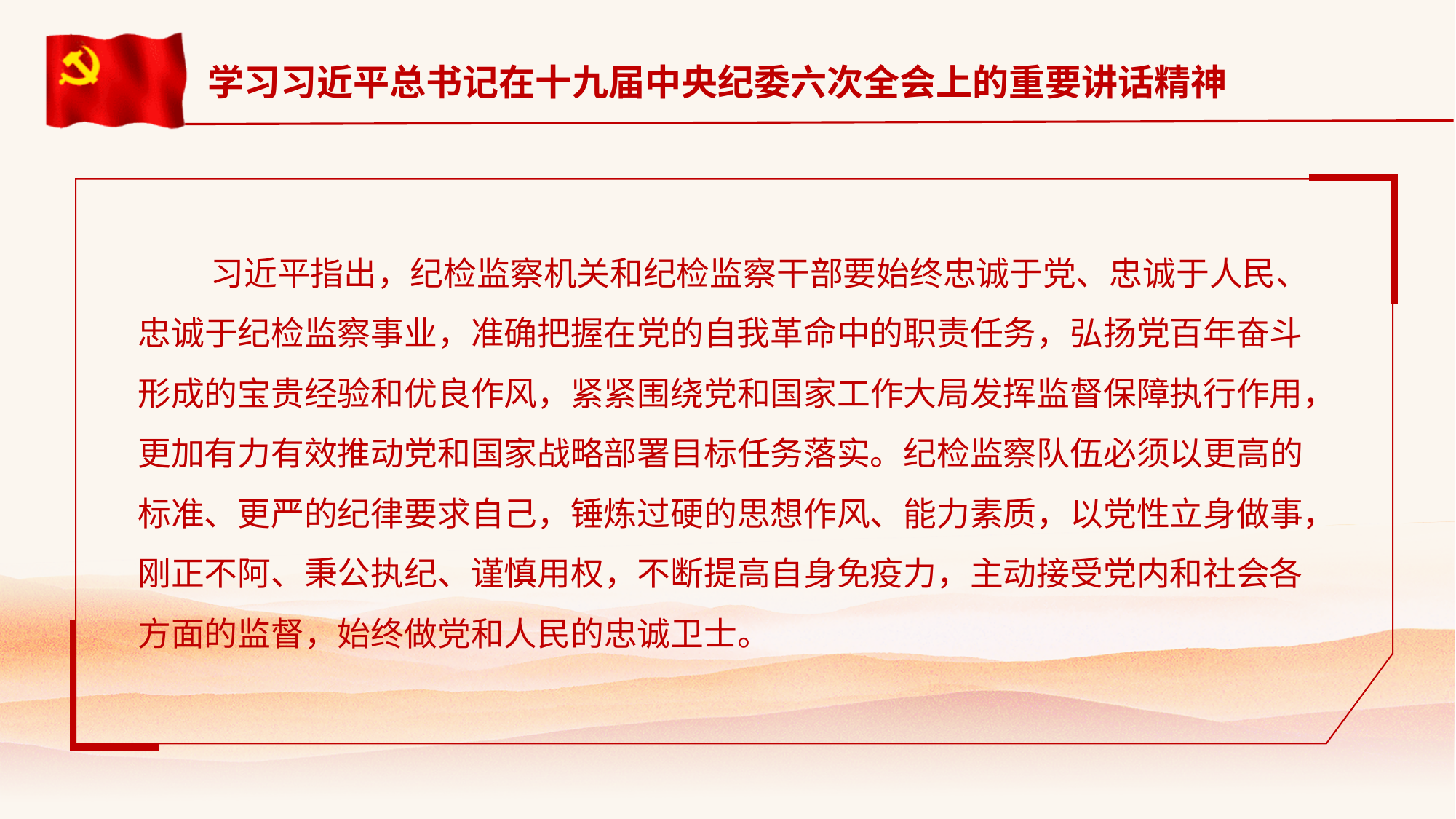

# 学习习近平总书记在十九届中央纪委六次全会上的重要讲话精神

习近平指出，纪检监察机关和纪检监察干部要始终忠诚于党、忠诚于人民、忠诚于纪检监察事业，准确把握在党的自我革命中的职责任务，弘扬党百年奋斗形成的宝贵经验和优良作风，紧紧围绕党和国家工作大局发挥监督保障执行作用，更加有力有效推动党和国家战略部署目标任务落实。纪检监察队伍必须以更高的标准、更严的纪律要求自己，锤炼过硬的思想作风、能力素质，以党性立身做事，刚正不阿、秉公执纪、谨慎用权，不断提高自身免疫力，主动接受党内和社会各方面的监督，始终做党和人民的忠诚卫士。